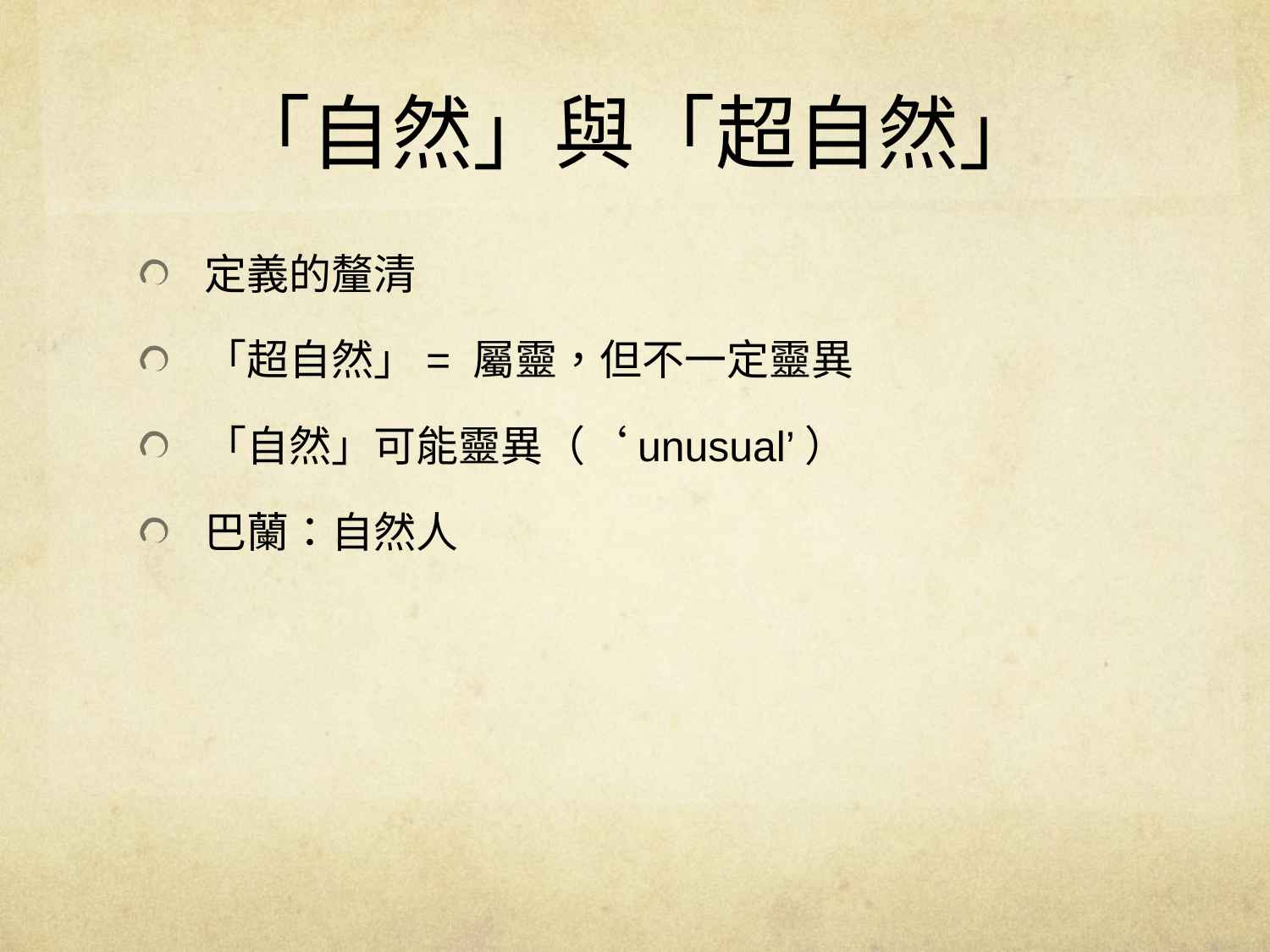

# 「自然」與「超自然」
定義的釐清
「超自然」= 屬靈，但不一定靈異
「自然」可能靈異（‘unusual’）
巴蘭：自然人